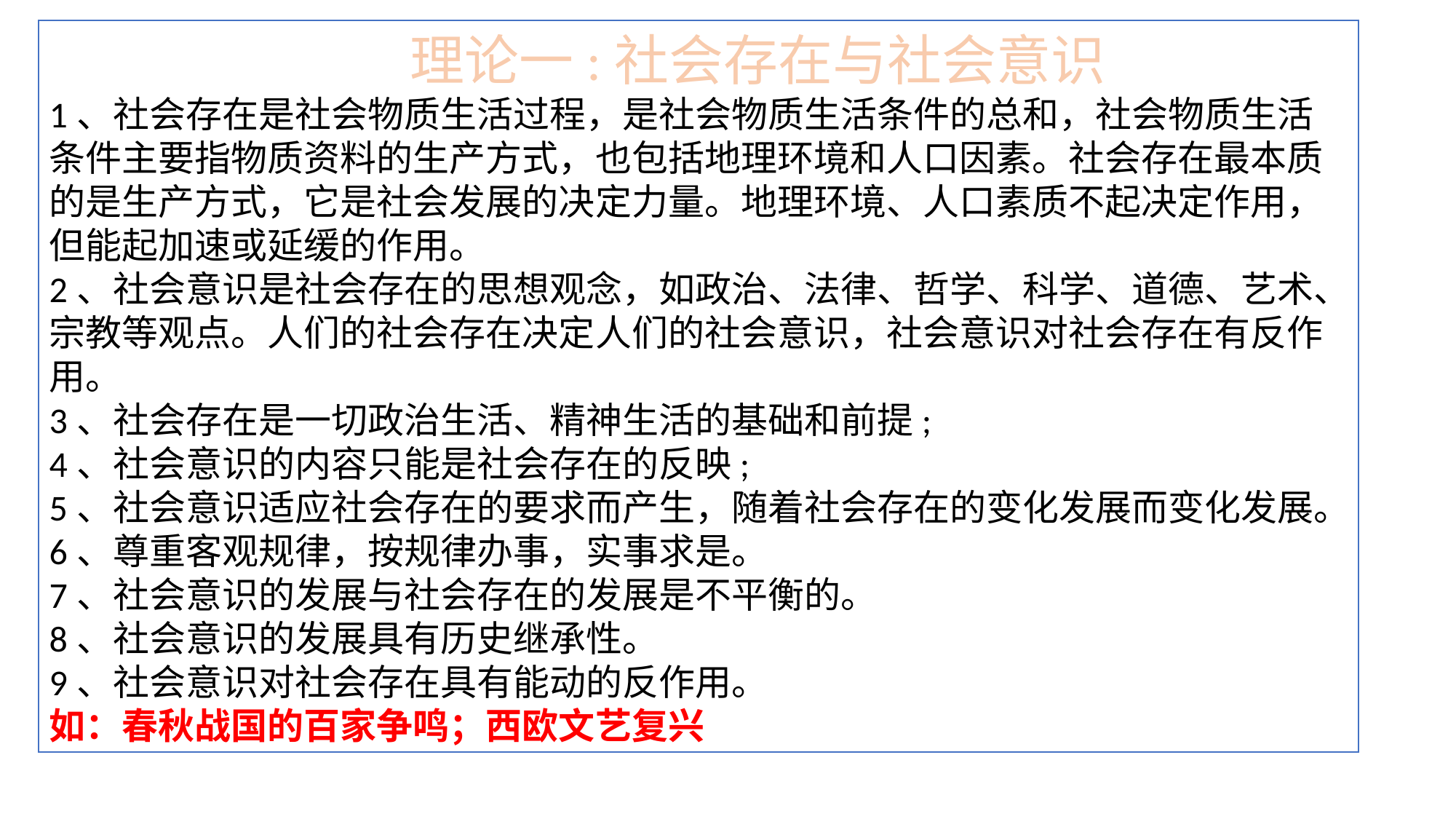

理论一:社会存在与社会意识
1、社会存在是社会物质生活过程，是社会物质生活条件的总和，社会物质生活条件主要指物质资料的生产方式，也包括地理环境和人口因素。社会存在最本质的是生产方式，它是社会发展的决定力量。地理环境、人口素质不起决定作用，但能起加速或延缓的作用。
2、社会意识是社会存在的思想观念，如政治、法律、哲学、科学、道德、艺术、宗教等观点。人们的社会存在决定人们的社会意识，社会意识对社会存在有反作用。
3、社会存在是一切政治生活、精神生活的基础和前提;
4、社会意识的内容只能是社会存在的反映;
5、社会意识适应社会存在的要求而产生，随着社会存在的变化发展而变化发展。
6、尊重客观规律，按规律办事，实事求是。
7、社会意识的发展与社会存在的发展是不平衡的。
8、社会意识的发展具有历史继承性。
9、社会意识对社会存在具有能动的反作用。
如：春秋战国的百家争鸣；西欧文艺复兴